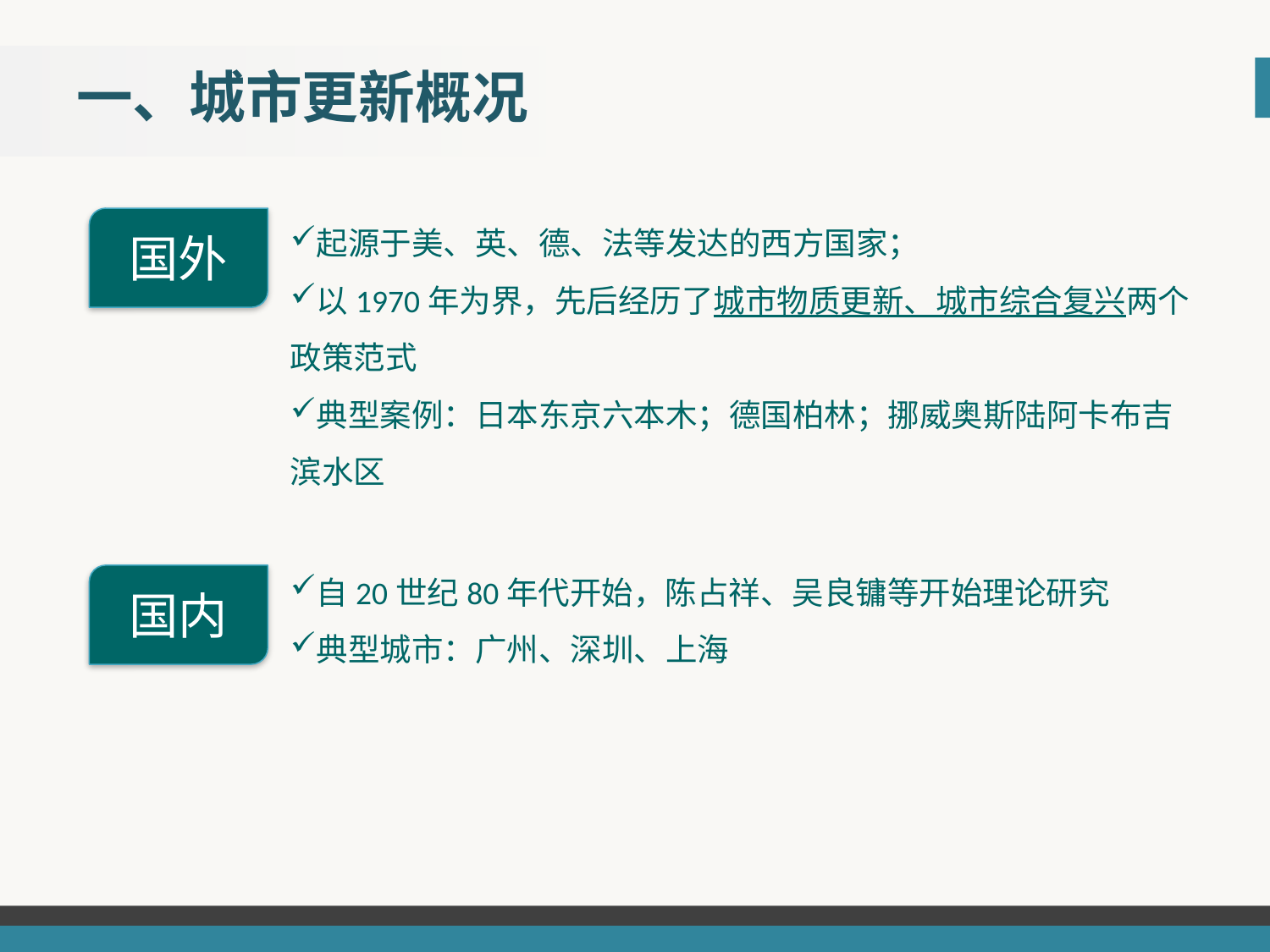

# 一、城市更新概况

起源于美、英、德、法等发达的西方国家；
以1970年为界，先后经历了城市物质更新、城市综合复兴两个政策范式
典型案例：日本东京六本木；德国柏林；挪威奥斯陆阿卡布吉滨水区

国外

自20世纪80年代开始，陈占祥、吴良镛等开始理论研究
典型城市：广州、深圳、上海

国内